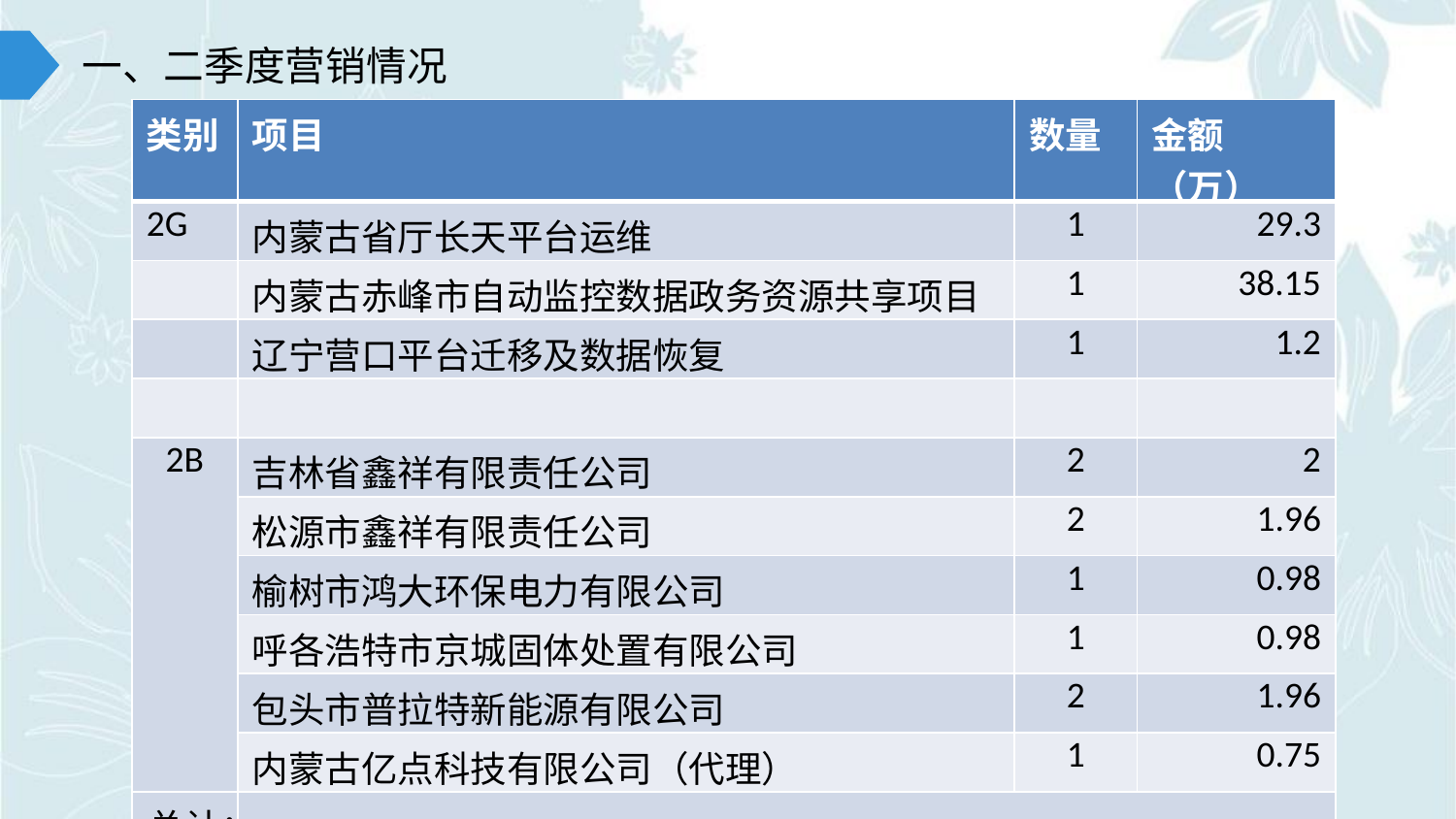

一、二季度营销情况
| 类别 | 项目 | 数量 | 金额（万） |
| --- | --- | --- | --- |
| 2G | 内蒙古省厅长天平台运维 | 1 | 29.3 |
|  | 内蒙古赤峰市自动监控数据政务资源共享项目 | 1 | 38.15 |
|  | 辽宁营口平台迁移及数据恢复 | 1 | 1.2 |
|  |  |  |  |
| 2B | 吉林省鑫祥有限责任公司 | 2 | 2 |
|  | 松源市鑫祥有限责任公司 | 2 | 1.96 |
|  | 榆树市鸿大环保电力有限公司 | 1 | 0.98 |
|  | 呼各浩特市京城固体处置有限公司 | 1 | 0.98 |
|  | 包头市普拉特新能源有限公司 | 2 | 1.96 |
|  | 内蒙古亿点科技有限公司（代理） | 1 | 0.75 |
| 总计： |  |  |  |
90%